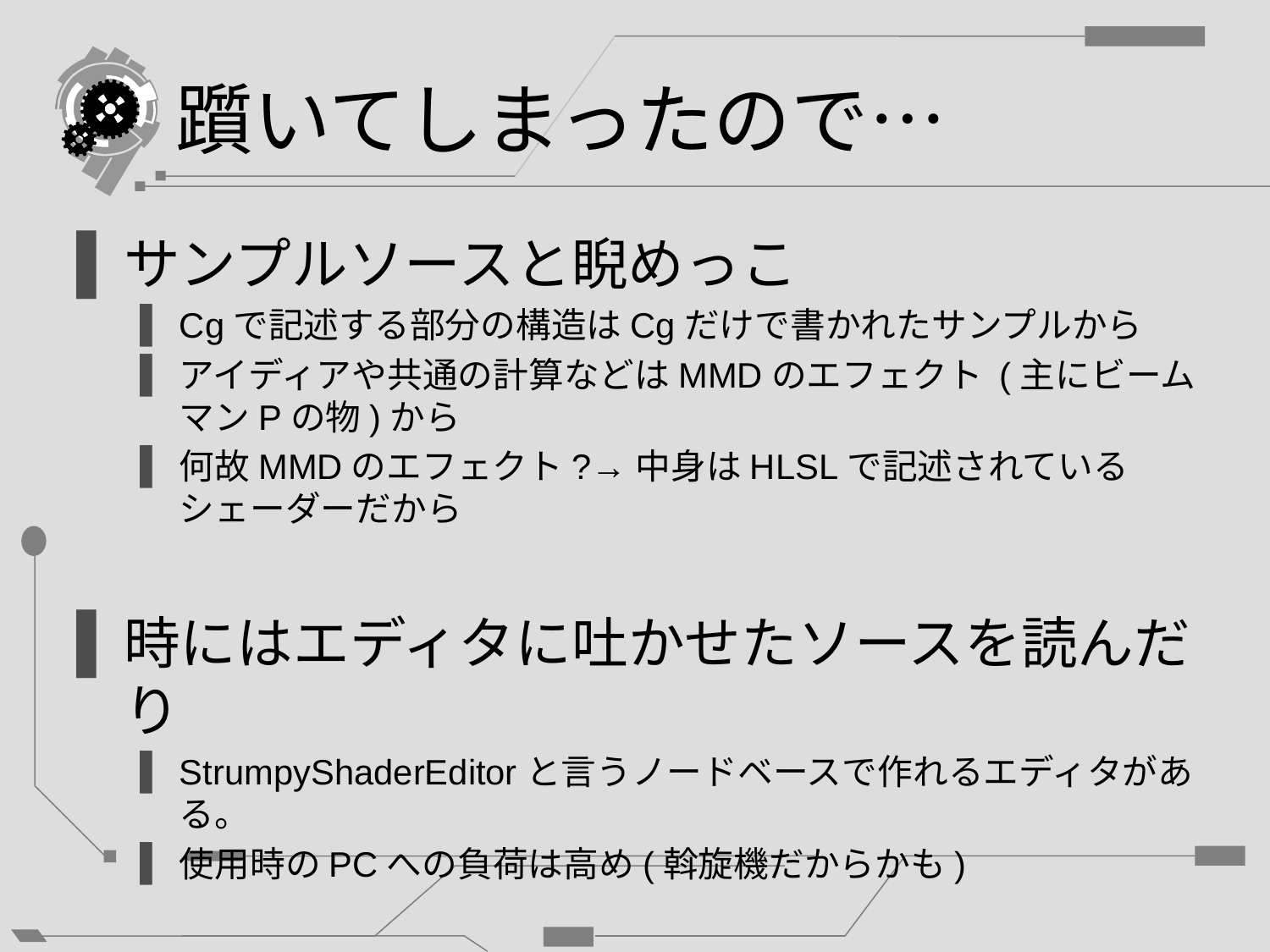

# 躓いてしまったので…

サンプルソースと睨めっこ
Cgで記述する部分の構造はCgだけで書かれたサンプルから
アイディアや共通の計算などはMMDのエフェクト (主にビームマンPの物)から
何故MMDのエフェクト?→中身はHLSLで記述されているシェーダーだから

時にはエディタに吐かせたソースを読んだり
StrumpyShaderEditorと言うノードベースで作れるエディタがある。
使用時のPCへの負荷は高め(斡旋機だからかも)